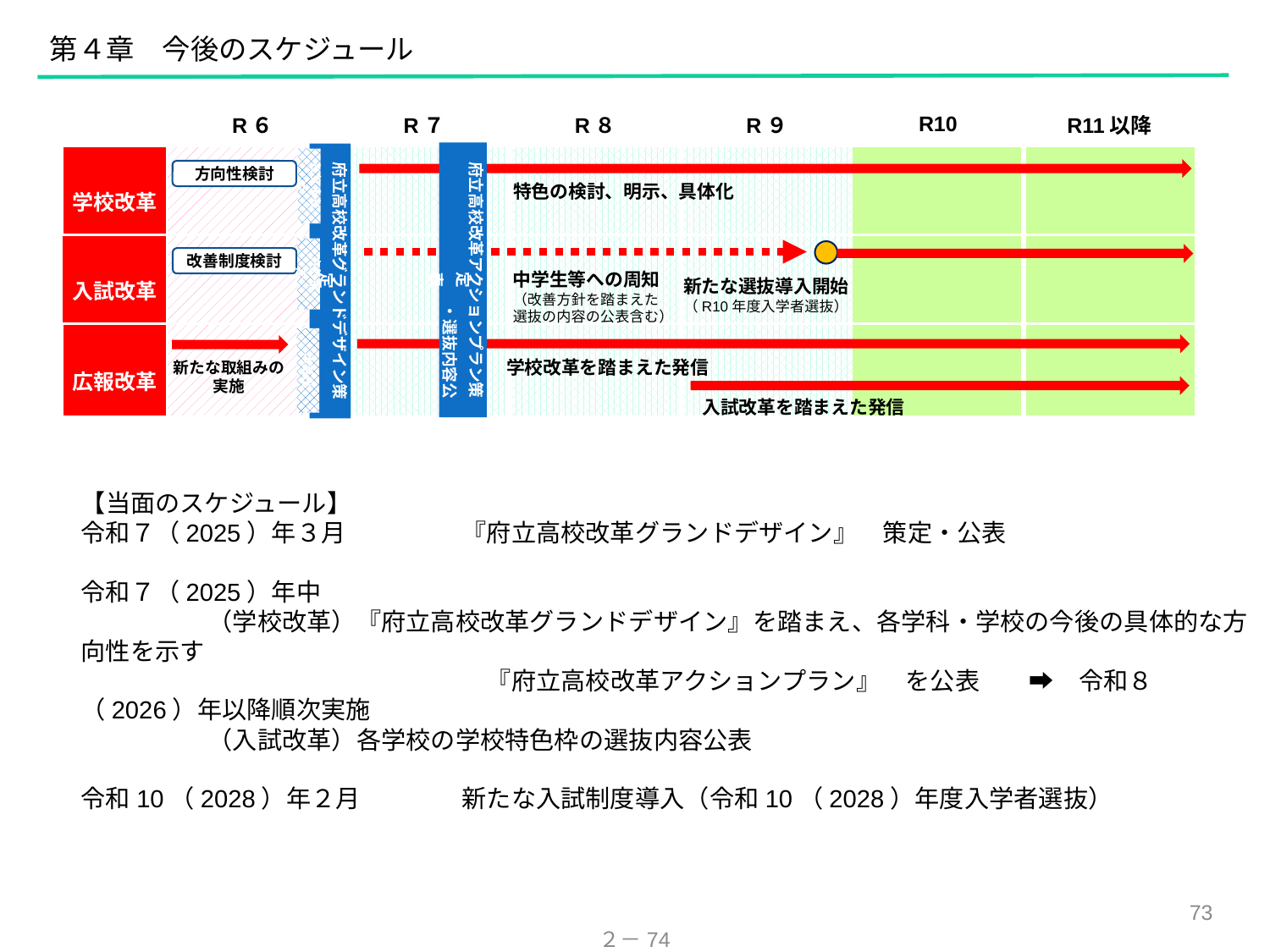

第４章　今後のスケジュール
|  | R６ | R７ | R８ | R９ | R10 | R11以降 |
| --- | --- | --- | --- | --- | --- | --- |
| 学校改革 |  |  |  |  |  |  |
| 入試改革 |  |  |  |  |  |  |
| 広報改革 |  |  |  |  |  |  |
府立高校改革アクションプラン策定
　　　　　　　　　・選抜内容公表
府立高校改革グランドデザイン策定
とりまとめ

方向性検討
特色の検討、明示、具体化
方針策定

改善制度検討
中学生等への周知
（改善方針を踏まえた
選抜の内容の公表含む）

新たな選抜導入開始
（R10年度入学者選抜）
体系化

学校改革を踏まえた発信
新たな取組みの実施

入試改革を踏まえた発信
【当面のスケジュール】
令和７（2025）年３月	『府立高校改革グランドデザイン』　策定・公表

令和７（2025）年中
	（学校改革）『府立高校改革グランドデザイン』を踏まえ、各学科・学校の今後の具体的な方向性を示す
			　『府立高校改革アクションプラン』　を公表　　➡　令和８（2026）年以降順次実施
	（入試改革）各学校の学校特色枠の選抜内容公表

令和10（2028）年２月	新たな入試制度導入（令和10（2028）年度入学者選抜）
73
２－74